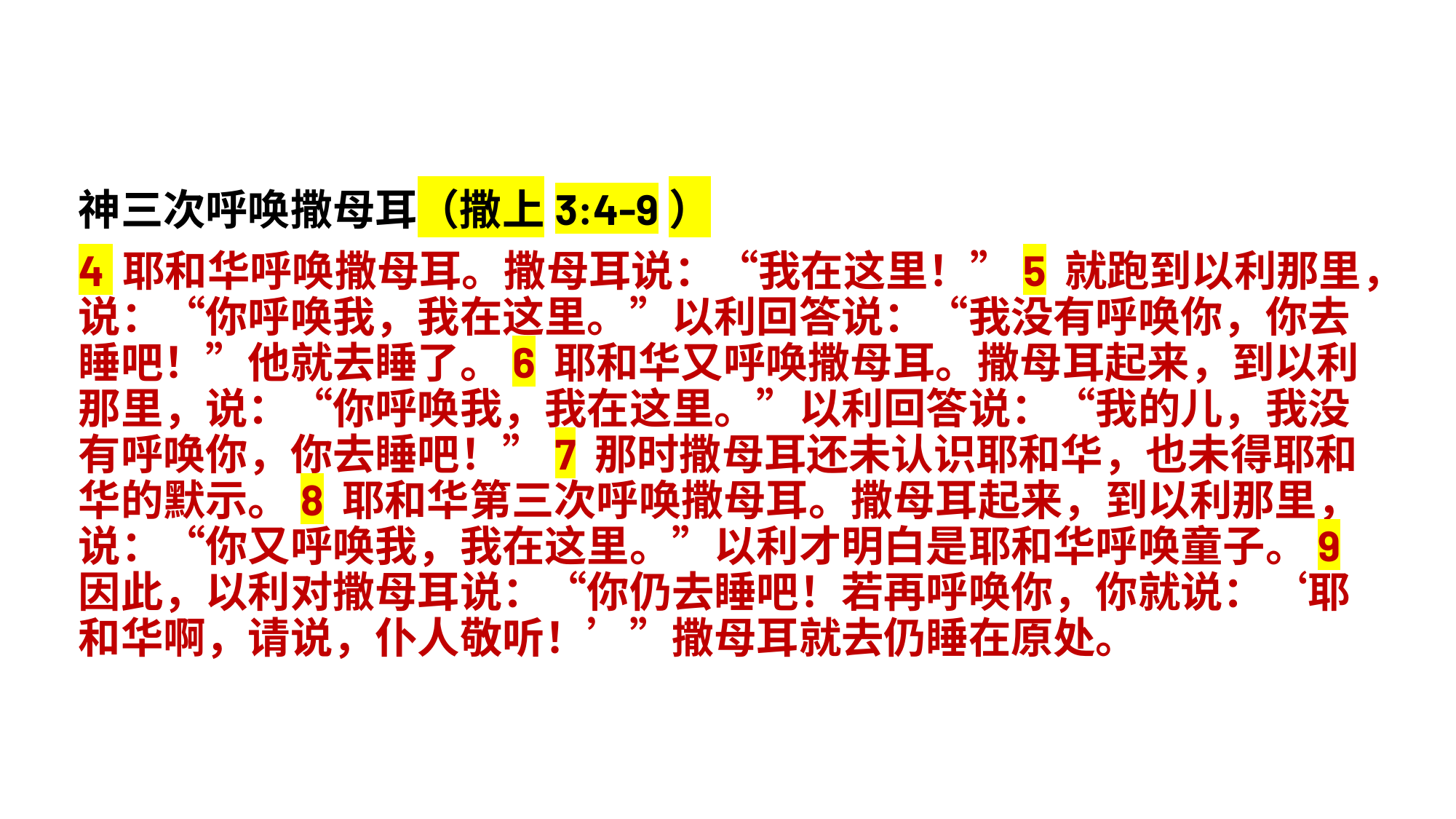

神三次呼唤撒母耳（撒上3:4-9）
4 耶和华呼唤撒母耳。撒母耳说：“我在这里！”5 就跑到以利那里，说：“你呼唤我，我在这里。”以利回答说：“我没有呼唤你，你去睡吧！”他就去睡了。6 耶和华又呼唤撒母耳。撒母耳起来，到以利那里，说：“你呼唤我，我在这里。”以利回答说：“我的儿，我没有呼唤你，你去睡吧！”7 那时撒母耳还未认识耶和华，也未得耶和华的默示。8 耶和华第三次呼唤撒母耳。撒母耳起来，到以利那里，说：“你又呼唤我，我在这里。”以利才明白是耶和华呼唤童子。9 因此，以利对撒母耳说：“你仍去睡吧！若再呼唤你，你就说：‘耶和华啊，请说，仆人敬听！’”撒母耳就去仍睡在原处。